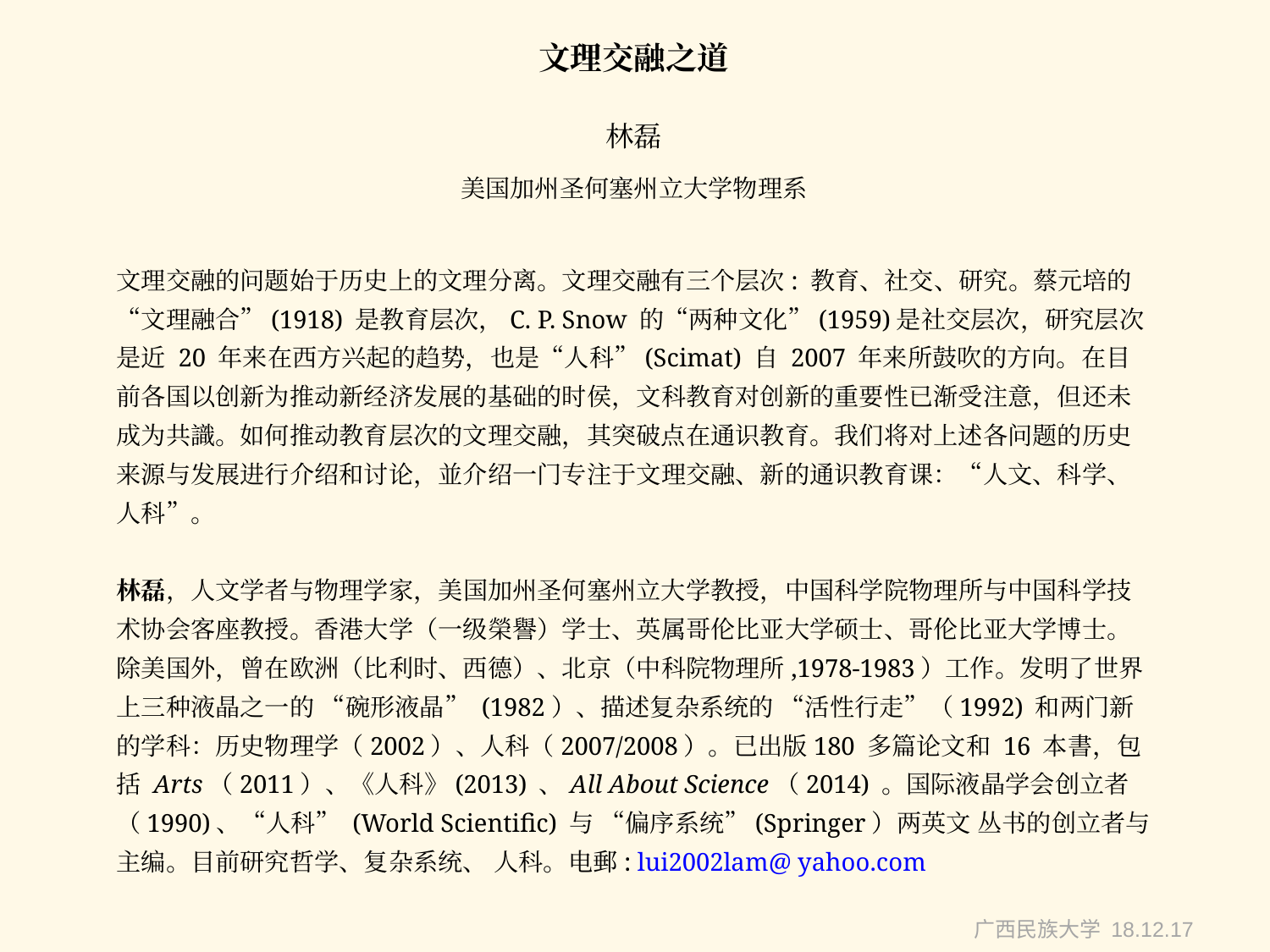

文理交融之道
林磊
美国加州圣何塞州立大学物理系
文理交融的问题始于历史上的文理分离。文理交融有三个层次: 教育、社交、研究。蔡元培的“文理融合”(1918) 是教育层次，C. P. Snow 的“两种文化”(1959)是社交层次，研究层次是近 20 年来在西方兴起的趋势，也是“人科”(Scimat) 自 2007 年来所鼓吹的方向。在目前各国以创新为推动新经济发展的基础的时侯，文科教育对创新的重要性已渐受注意，但还未成为共識。如何推动教育层次的文理交融，其突破点在通识教育。我们将对上述各问题的历史来源与发展进行介绍和讨论，並介绍一门专注于文理交融、新的通识教育课：“人文、科学、人科”。

林磊，人文学者与物理学家，美国加州圣何塞州立大学教授，中国科学院物理所与中国科学技术协会客座教授。香港大学（一级榮譽）学士、英属哥伦比亚大学硕士、哥伦比亚大学博士。 除美国外，曾在欧洲（比利时、西德）、北京（中科院物理所,1978-1983）工作。发明了世界上三种液晶之一的 “碗形液晶” (1982）、描述复杂系统的 “活性行走”（1992) 和两门新的学科：历史物理学（2002）、人科（2007/2008）。已出版180 多篇论文和 16 本書，包括 Arts（2011）、《人科》(2013) 、All About Science（2014) 。国际液晶学会创立者（1990)、“人科” (World Scientific) 与 “偏序系统”(Springer）两英文 丛书的创立者与主编。目前研究哲学、复杂系统、 人科。电郵: lui2002lam@ yahoo.com
广西民族大学 18.12.17